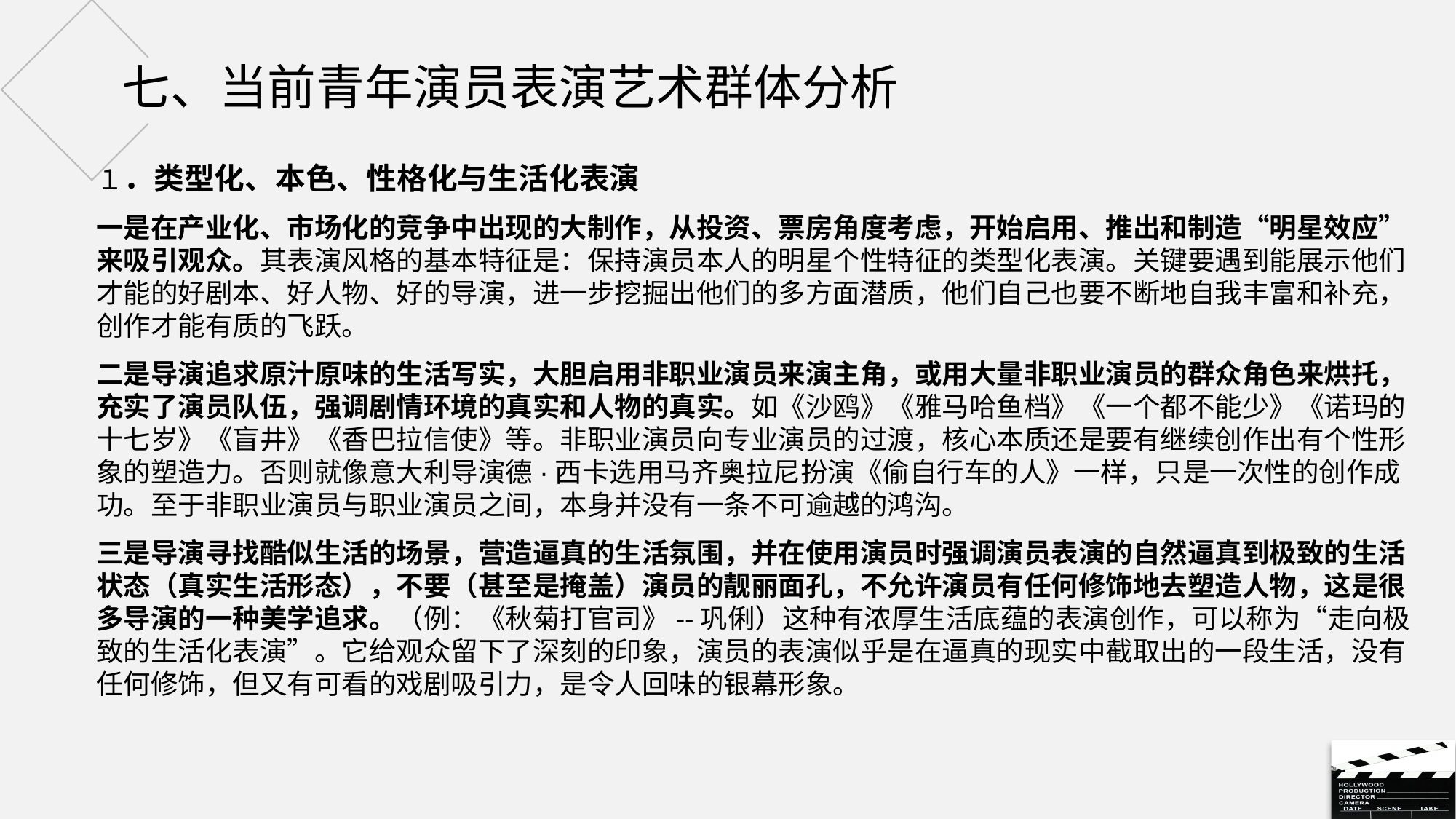

# 七、当前青年演员表演艺术群体分析
１．类型化、本色、性格化与生活化表演
一是在产业化、市场化的竞争中出现的大制作，从投资、票房角度考虑，开始启用、推出和制造“明星效应”来吸引观众。其表演风格的基本特征是：保持演员本人的明星个性特征的类型化表演。关键要遇到能展示他们才能的好剧本、好人物、好的导演，进一步挖掘出他们的多方面潜质，他们自己也要不断地自我丰富和补充，创作才能有质的飞跃。
二是导演追求原汁原味的生活写实，大胆启用非职业演员来演主角，或用大量非职业演员的群众角色来烘托，充实了演员队伍，强调剧情环境的真实和人物的真实。如《沙鸥》《雅马哈鱼档》《一个都不能少》《诺玛的十七岁》《盲井》《香巴拉信使》等。非职业演员向专业演员的过渡，核心本质还是要有继续创作出有个性形象的塑造力。否则就像意大利导演德·西卡选用马齐奥拉尼扮演《偷自行车的人》一样，只是一次性的创作成功。至于非职业演员与职业演员之间，本身并没有一条不可逾越的鸿沟。
三是导演寻找酷似生活的场景，营造逼真的生活氛围，并在使用演员时强调演员表演的自然逼真到极致的生活状态（真实生活形态），不要（甚至是掩盖）演员的靓丽面孔，不允许演员有任何修饰地去塑造人物，这是很多导演的一种美学追求。（例：《秋菊打官司》--巩俐）这种有浓厚生活底蕴的表演创作，可以称为“走向极致的生活化表演”。它给观众留下了深刻的印象，演员的表演似乎是在逼真的现实中截取出的一段生活，没有任何修饰，但又有可看的戏剧吸引力，是令人回味的银幕形象。